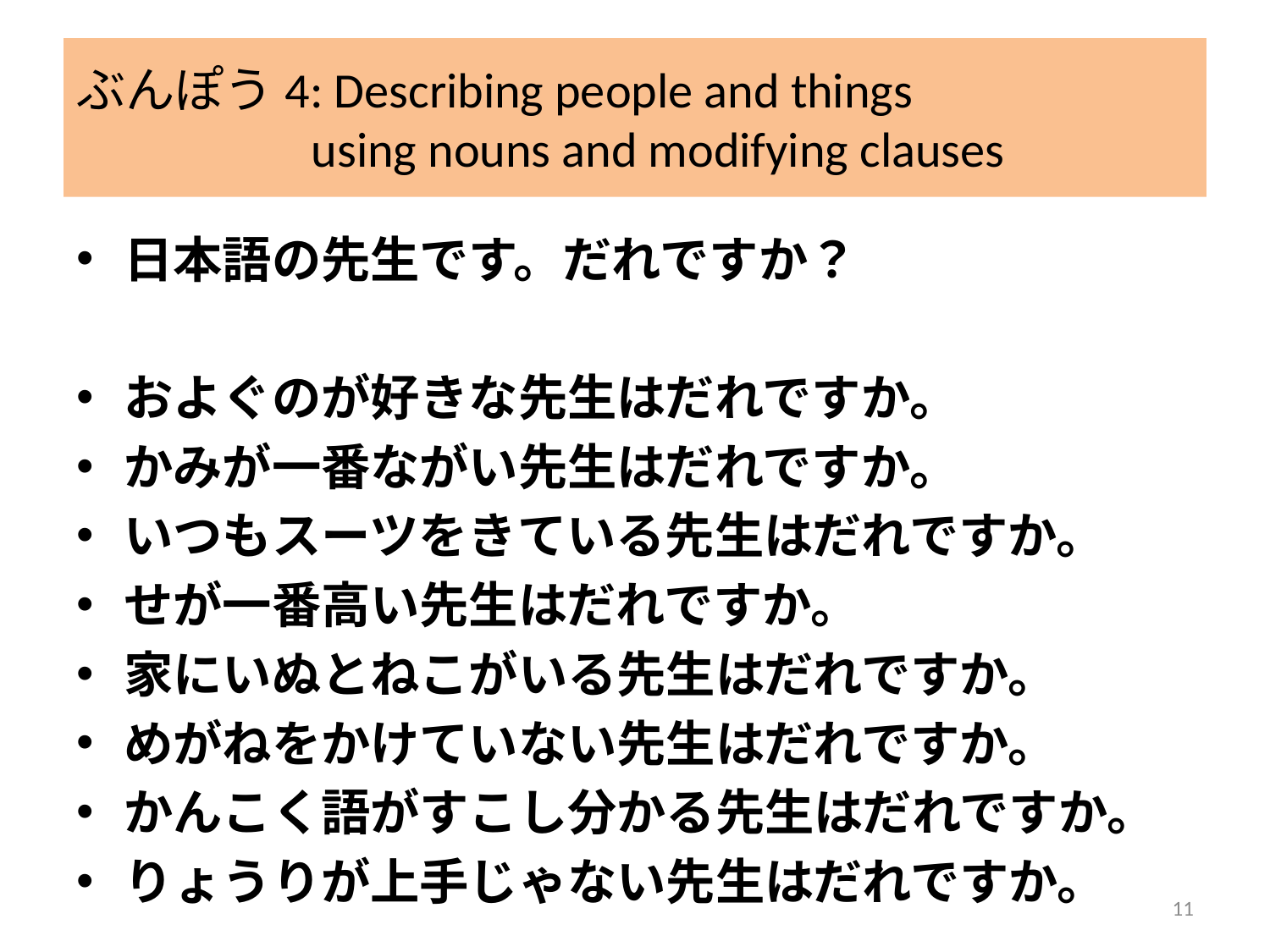

# ぶんぽう4: Describing people and things using nouns and modifying clauses
日本語の先生です。だれですか？

およぐのが好きな先生はだれですか。
かみが一番ながい先生はだれですか。
いつもスーツをきている先生はだれですか。
せが一番高い先生はだれですか。
家にいぬとねこがいる先生はだれですか。
めがねをかけていない先生はだれですか。
かんこく語がすこし分かる先生はだれですか。
りょうりが上手じゃない先生はだれですか。
11